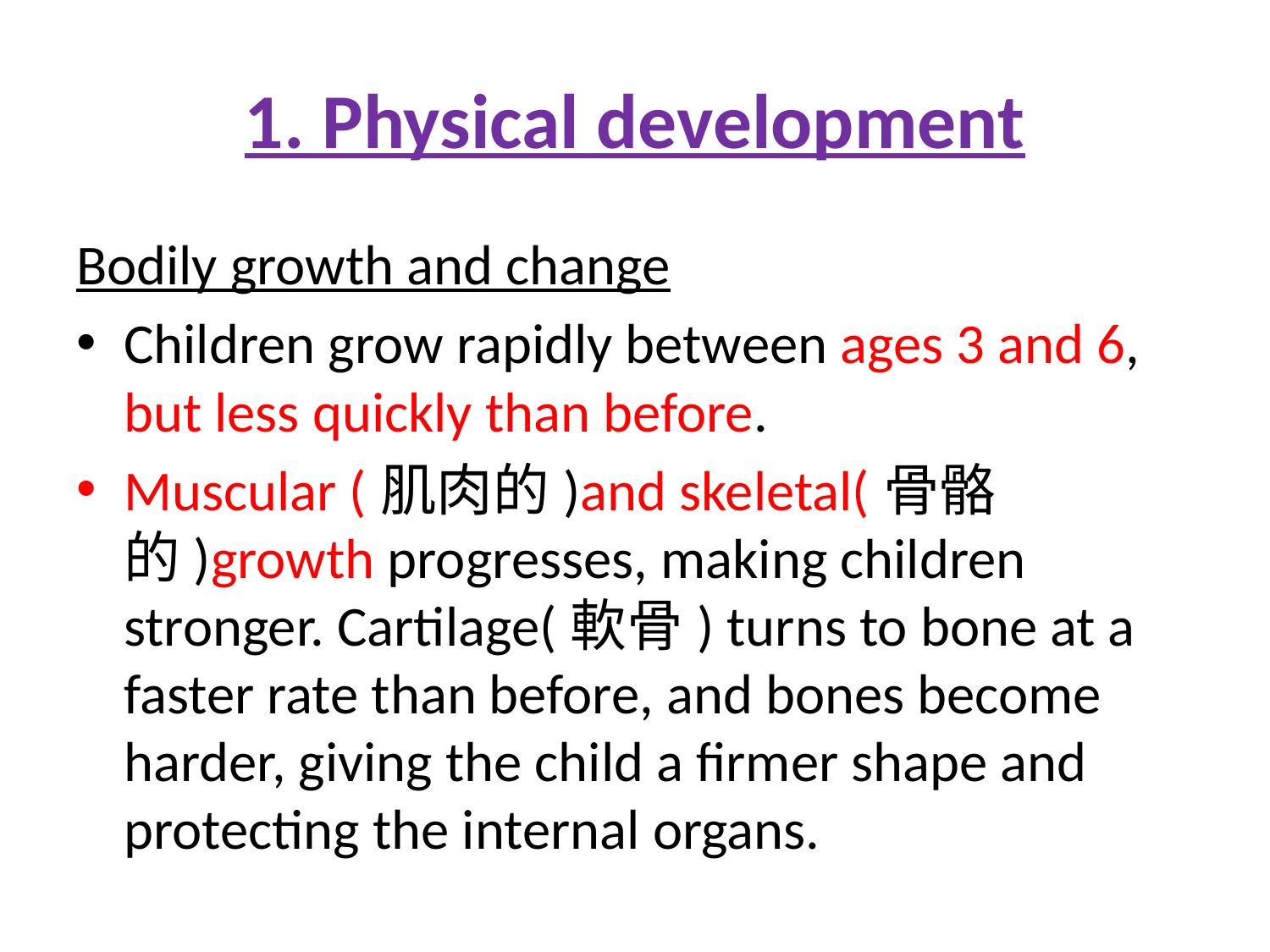

# 1. Physical development
Bodily growth and change
Children grow rapidly between ages 3 and 6, but less quickly than before.
Muscular (肌肉的)and skeletal(骨骼的)growth progresses, making children stronger. Cartilage(軟骨) turns to bone at a faster rate than before, and bones become harder, giving the child a firmer shape and protecting the internal organs.